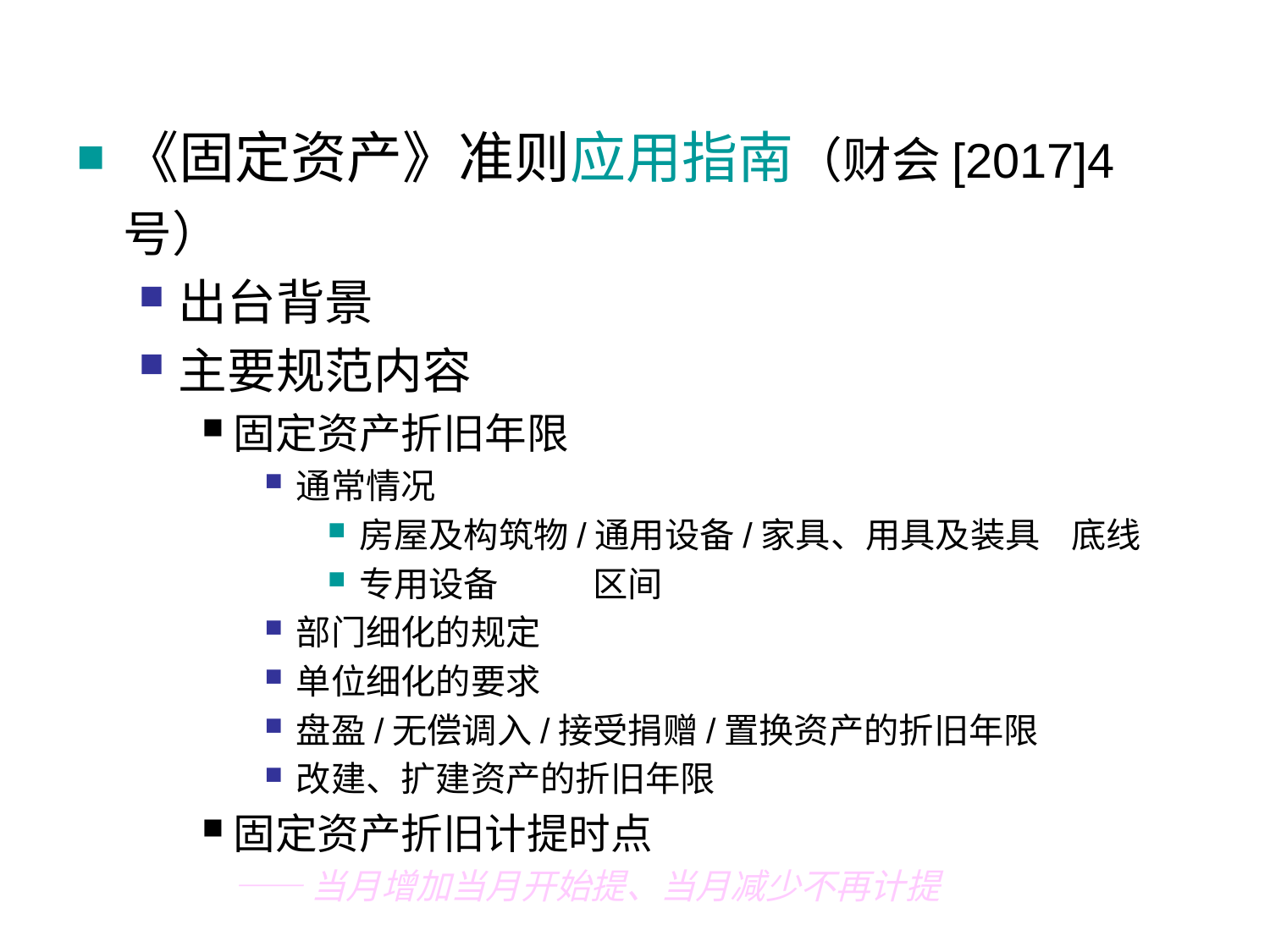

《固定资产》准则应用指南（财会[2017]4号）
出台背景
主要规范内容
固定资产折旧年限
通常情况
房屋及构筑物/通用设备/家具、用具及装具    底线
专用设备            区间
部门细化的规定
单位细化的要求
盘盈/无偿调入/接受捐赠/置换资产的折旧年限
改建、扩建资产的折旧年限
固定资产折旧计提时点
    ——当月增加当月开始提、当月减少不再计提

121